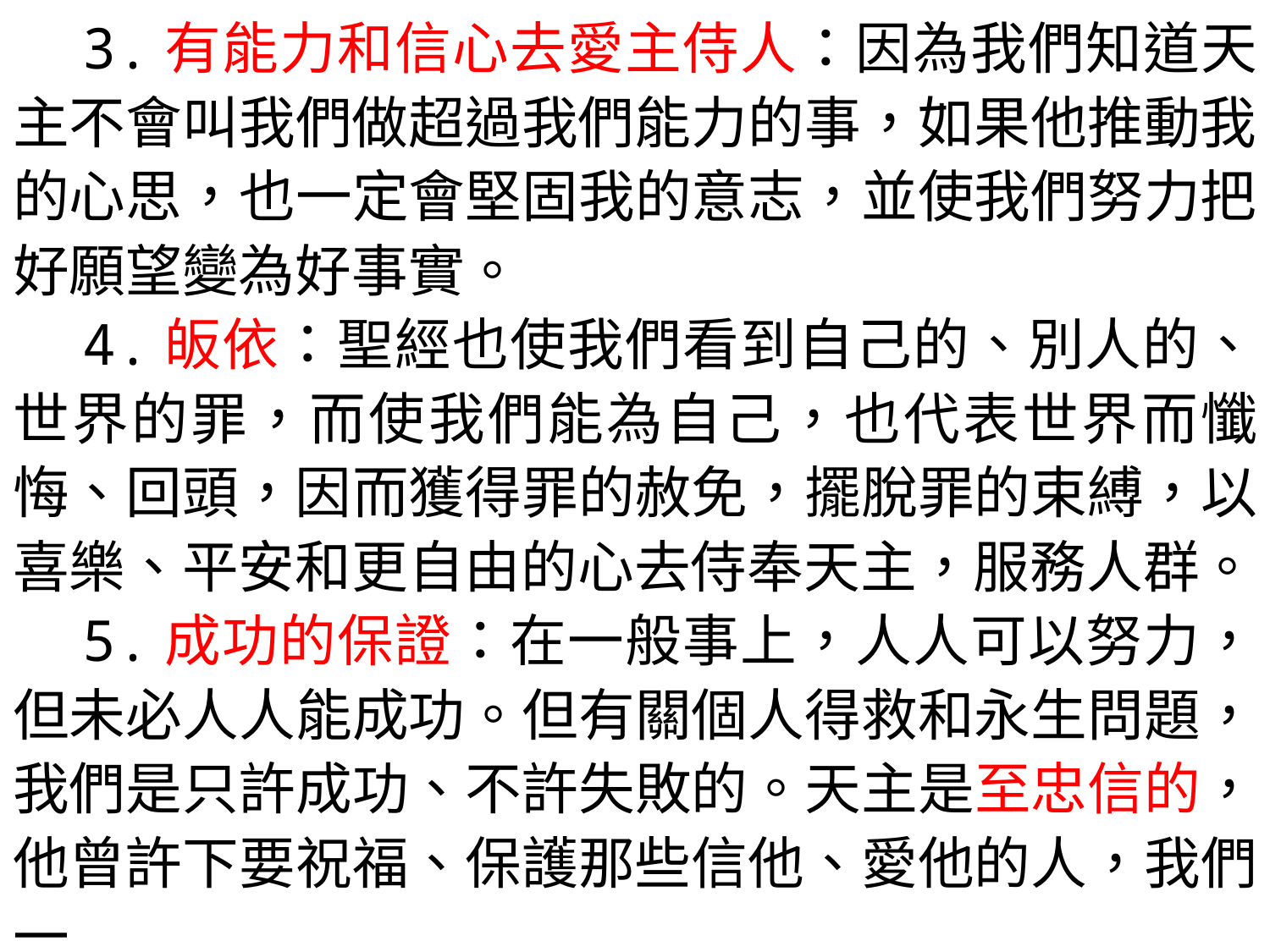

3.有能力和信心去愛主侍人：因為我們知道天主不會叫我們做超過我們能力的事，如果他推動我的心思，也一定會堅固我的意志，並使我們努力把好願望變為好事實。
  4.皈依：聖經也使我們看到自己的、別人的、世界的罪，而使我們能為自己，也代表世界而懺悔、回頭，因而獲得罪的赦免，擺脫罪的束縛，以喜樂、平安和更自由的心去侍奉天主，服務人群。
  5.成功的保證：在一般事上，人人可以努力，但未必人人能成功。但有關個人得救和永生問題，我們是只許成功、不許失敗的。天主是至忠信的，他曾許下要祝福、保護那些信他、愛他的人，我們一